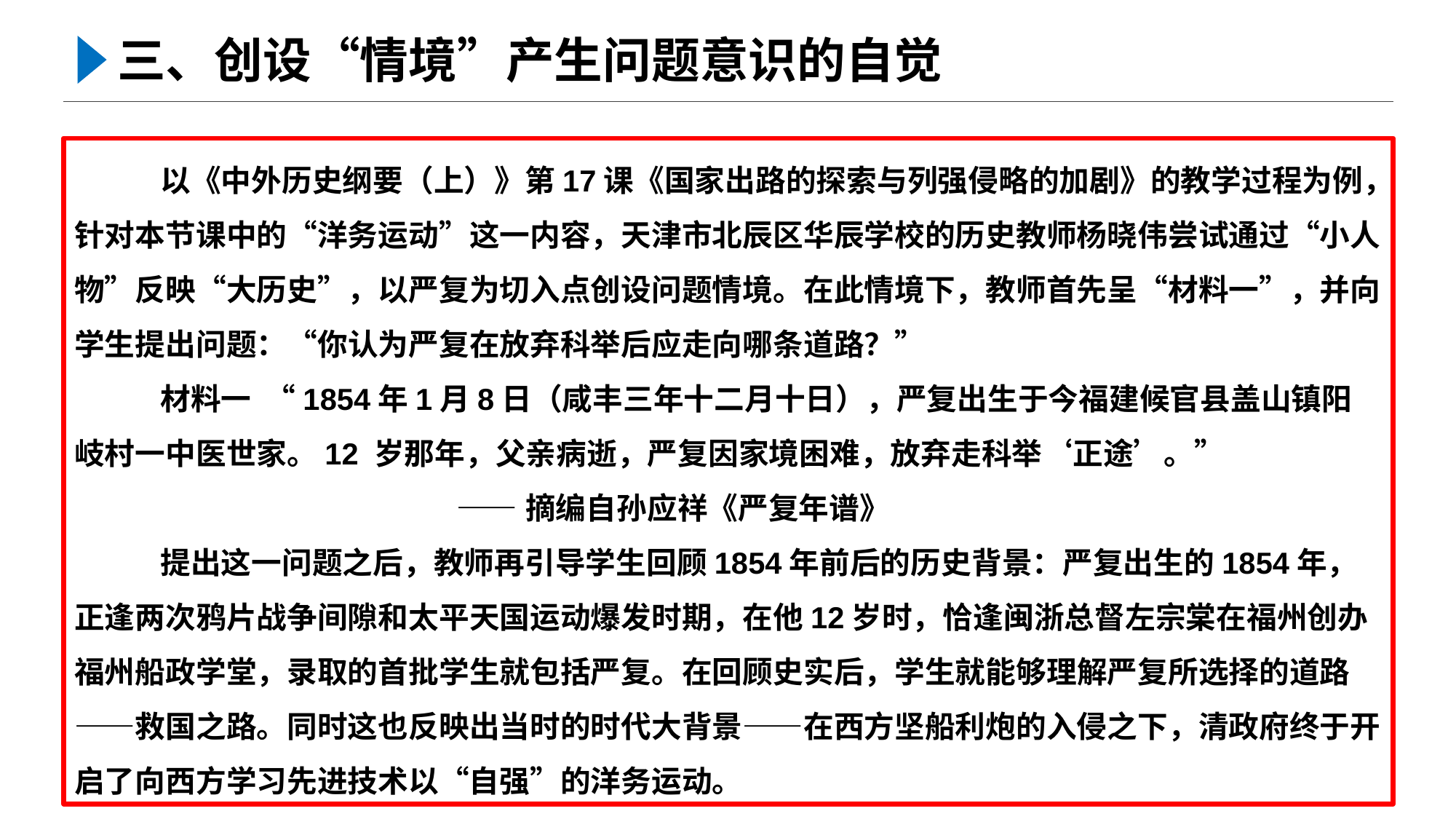

三、创设“情境”产生问题意识的自觉

以《中外历史纲要（上）》第17课《国家出路的探索与列强侵略的加剧》的教学过程为例，针对本节课中的“洋务运动”这一内容，天津市北辰区华辰学校的历史教师杨晓伟尝试通过“小人物”反映“大历史”，以严复为切入点创设问题情境。在此情境下，教师首先呈“材料一”，并向学生提出问题：“你认为严复在放弃科举后应走向哪条道路？”
材料一  “1854年1月8日（咸丰三年十二月十日），严复出生于今福建候官县盖山镇阳岐村一中医世家。12 岁那年，父亲病逝，严复因家境困难，放弃走科举‘正途’。”
                                           ——摘编自孙应祥《严复年谱》
提出这一问题之后，教师再引导学生回顾1854年前后的历史背景：严复出生的1854年，正逢两次鸦片战争间隙和太平天国运动爆发时期，在他12岁时，恰逢闽浙总督左宗棠在福州创办福州船政学堂，录取的首批学生就包括严复。在回顾史实后，学生就能够理解严复所选择的道路——救国之路。同时这也反映出当时的时代大背景——在西方坚船利炮的入侵之下，清政府终于开启了向西方学习先进技术以“自强”的洋务运动。